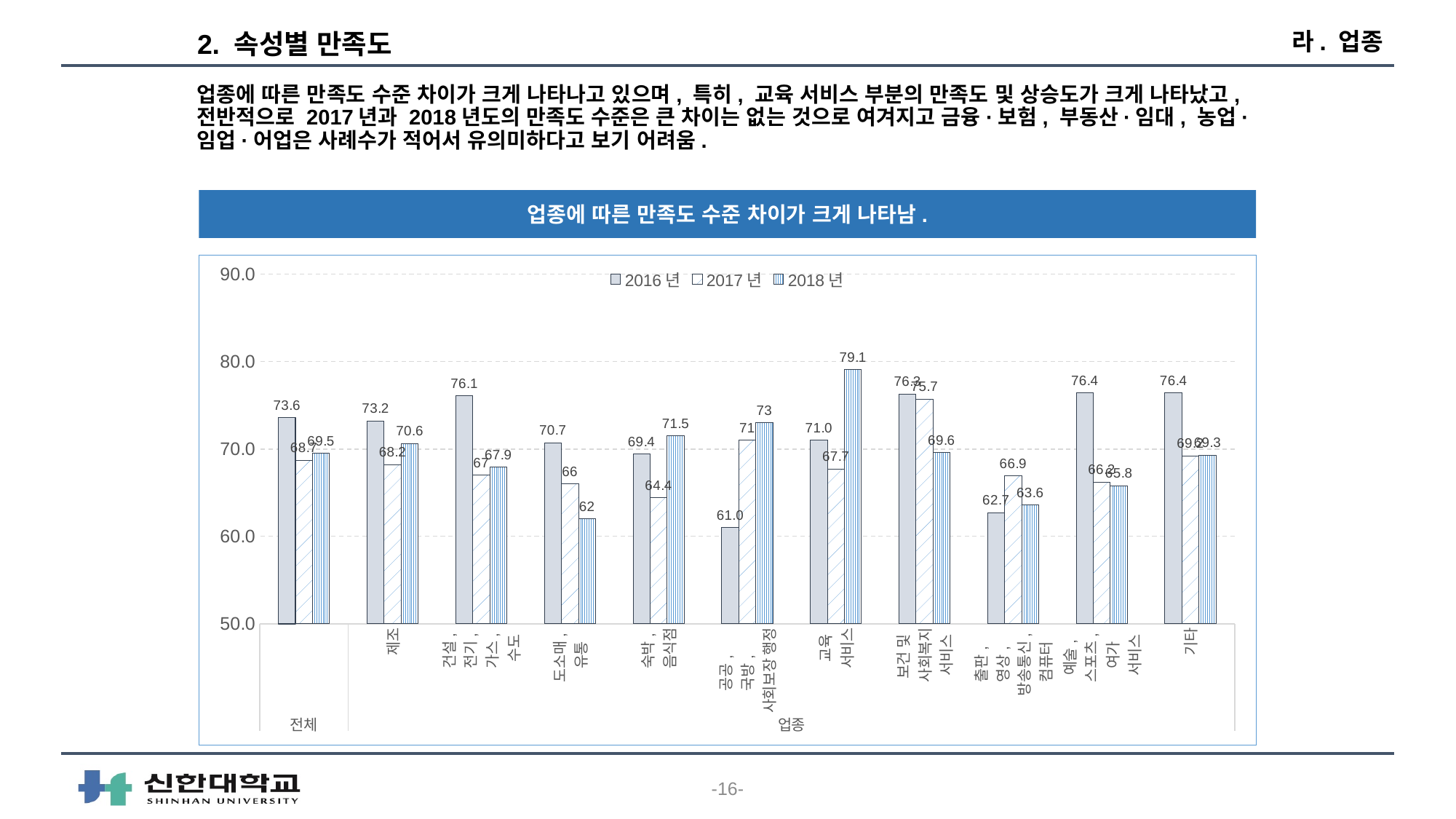

라. 업종
# 2. 속성별 만족도
업종에 따른 만족도 수준 차이가 크게 나타나고 있으며, 특히, 교육 서비스 부분의 만족도 및 상승도가 크게 나타났고, 전반적으로 2017년과 2018년도의 만족도 수준은 큰 차이는 없는 것으로 여겨지고 금융·보험, 부동산·임대, 농업·임업·어업은 사례수가 적어서 유의미하다고 보기 어려움.
업종에 따른 만족도 수준 차이가 크게 나타남.

### Chart

| Category | 2016년 | 2017년 | 2018년 |
|---|---|---|---|
|  | 73.6 | 68.7 | 69.5 |
| 제조 | 73.2 | 68.2 | 70.6 |
| 건설,
전기,
가스,
수도 | 76.1 | 67.0 | 67.9 |
| 도소매,
유통 | 70.7 | 66.0 | 62.0 |
| 숙박,
음식점 | 69.4 | 64.4 | 71.5 |
| 공공,
국방,
사회보장 행정 | 61.0 | 71.0 | 73.0 |
| 교육
서비스 | 71.0 | 67.7 | 79.1 |
| 보건 및
사회복지
서비스 | 76.3 | 75.7 | 69.6 |
| 출판,
영상,
방송통신,
컴퓨터 | 62.7 | 66.9 | 63.6 |
| 예술,
스포츠,
여가
서비스 | 76.4 | 66.2 | 65.8 |
| 기타 | 76.4 | 69.2 | 69.3 |
-16-